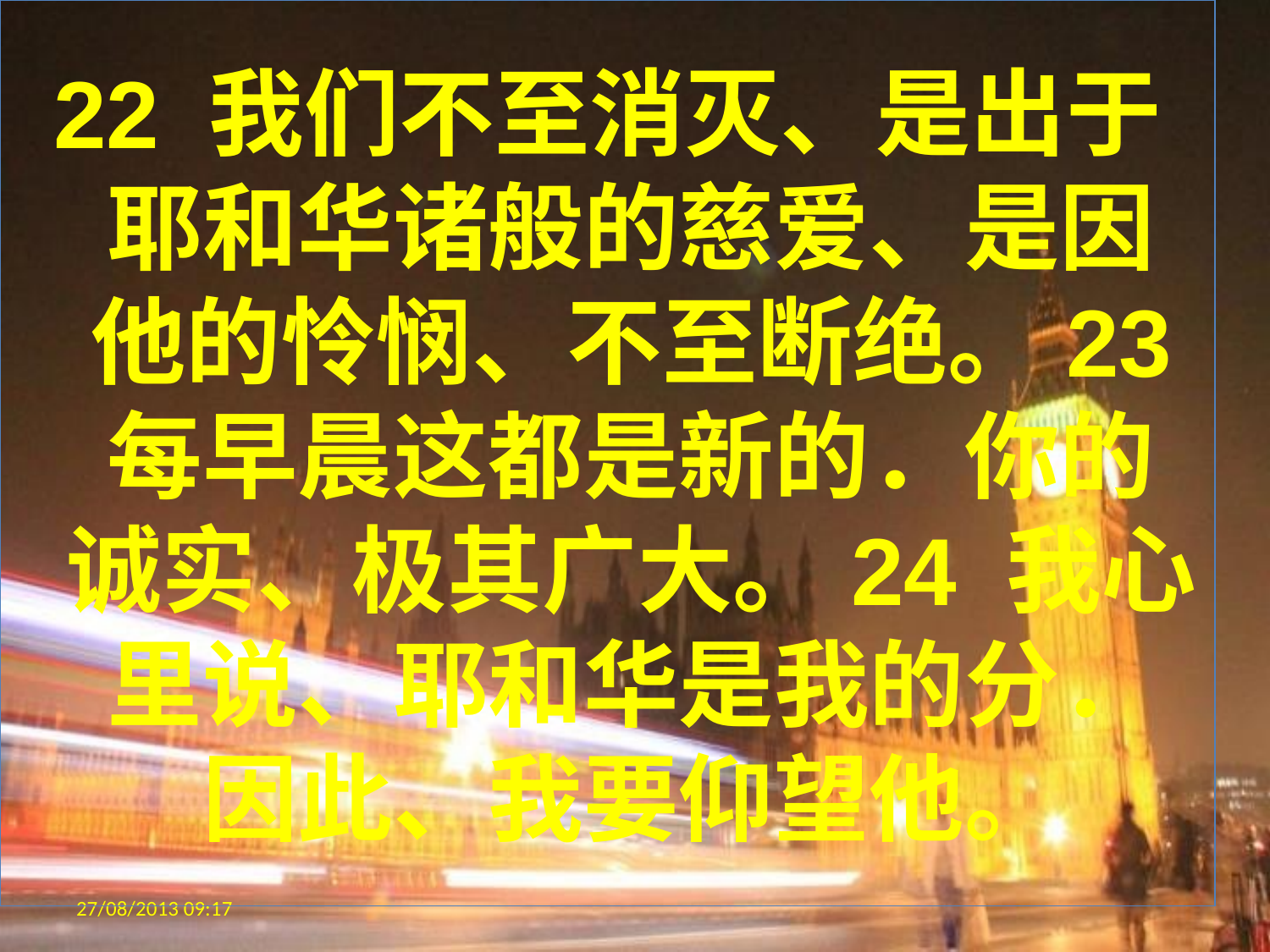

22 我们不至消灭、是出于耶和华诸般的慈爱、是因他的怜悯、不至断绝。23 每早晨这都是新的．你的诚实、极其广大。24 我心里说、耶和华是我的分．因此、我要仰望他。
27/08/2013 09:17